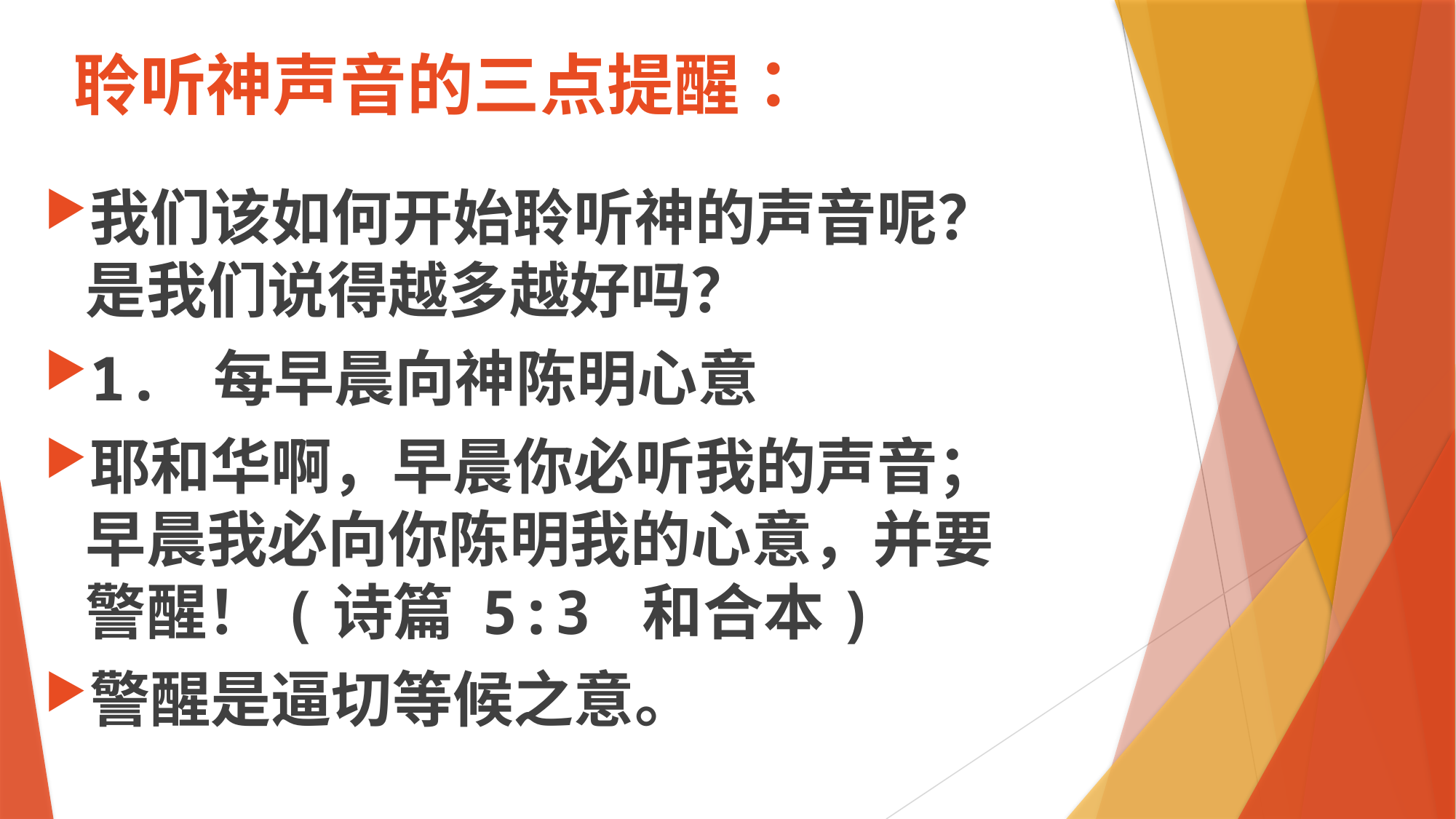

# 聆听神声音的三点提醒：
我们该如何开始聆听神的声音呢？是我们说得越多越好吗？
1. 每早晨向神陈明心意
耶和华啊，早晨你必听我的声音；早晨我必向你陈明我的心意，并要警醒！(诗篇 5:3 和合本)
警醒是逼切等候之意。